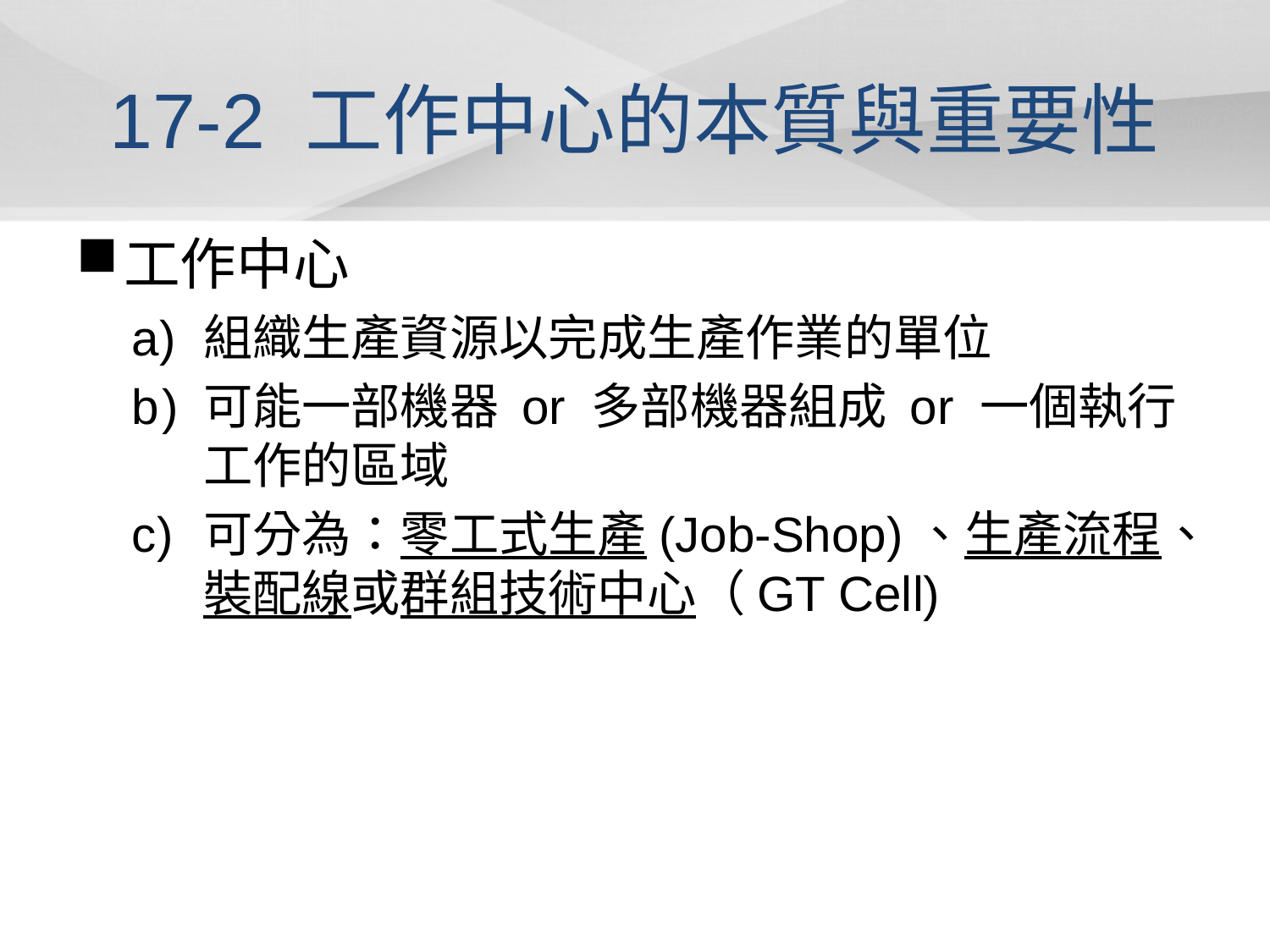

# 17-2 工作中心的本質與重要性
工作中心
組織生產資源以完成生產作業的單位
可能一部機器 or 多部機器組成 or 一個執行工作的區域
可分為：零工式生產(Job-Shop)、生產流程、裝配線或群組技術中心（GT Cell)